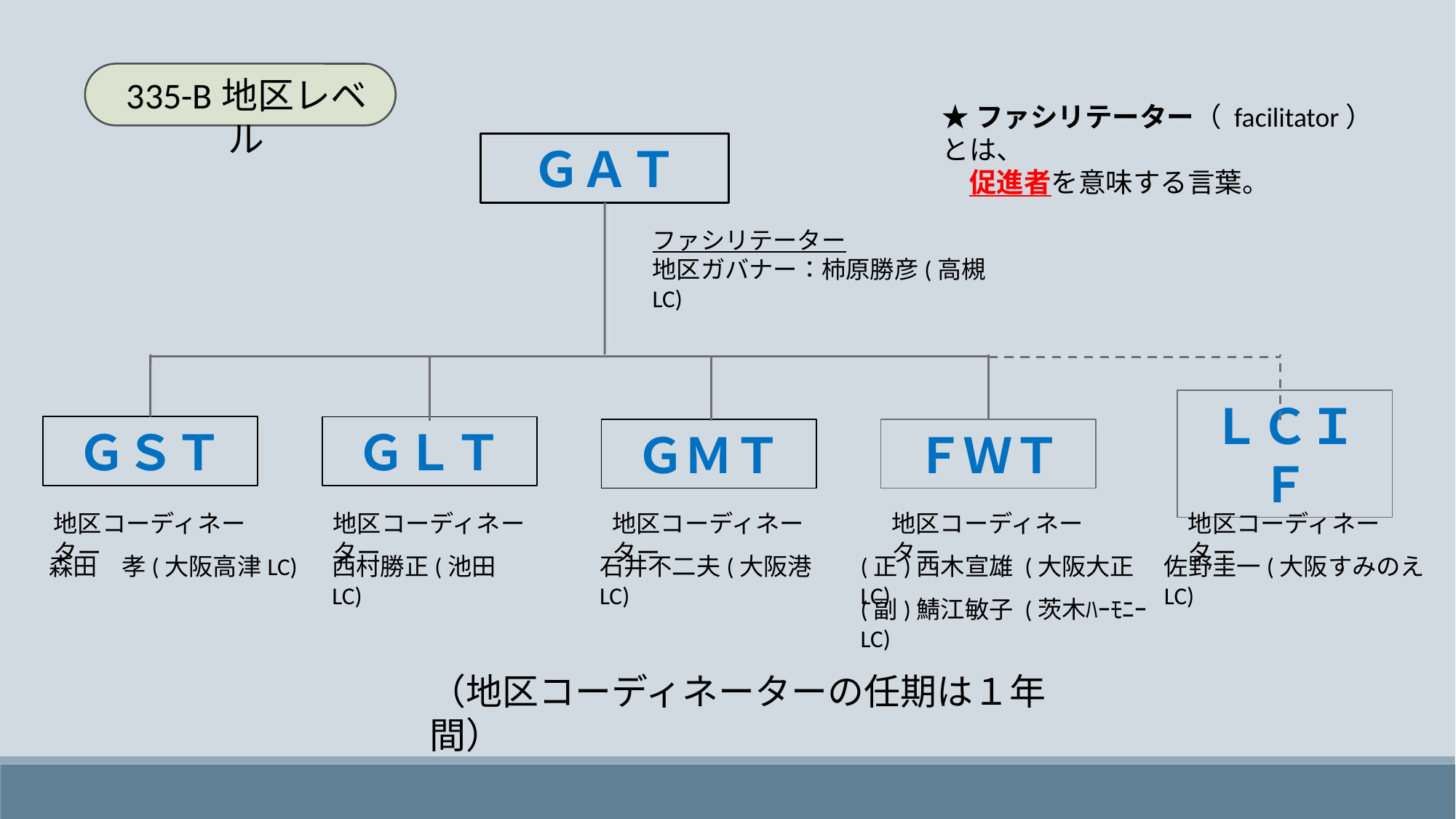

335-B地区レベル
★ファシリテーター（ facilitator）とは、
　促進者を意味する言葉。
ＧＡＴ
ファシリテーター
地区ガバナー：柿原勝彦(高槻LC)
ＧＳＴ
ＧＬＴ
ＧＭＴ
ＦＷＴ
ＬＣＩＦ
地区コーディネーター
地区コーディネーター
地区コーディネーター
地区コーディネーター
地区コーディネーター
森田　孝(大阪高津LC)
西村勝正(池田LC)
石井不二夫(大阪港LC)
(正)西木宣雄 (大阪大正LC)
佐野圭一(大阪すみのえLC)
(副)鯖江敏子 (茨木ﾊｰﾓﾆｰLC)
（地区コーディネーターの任期は１年間）